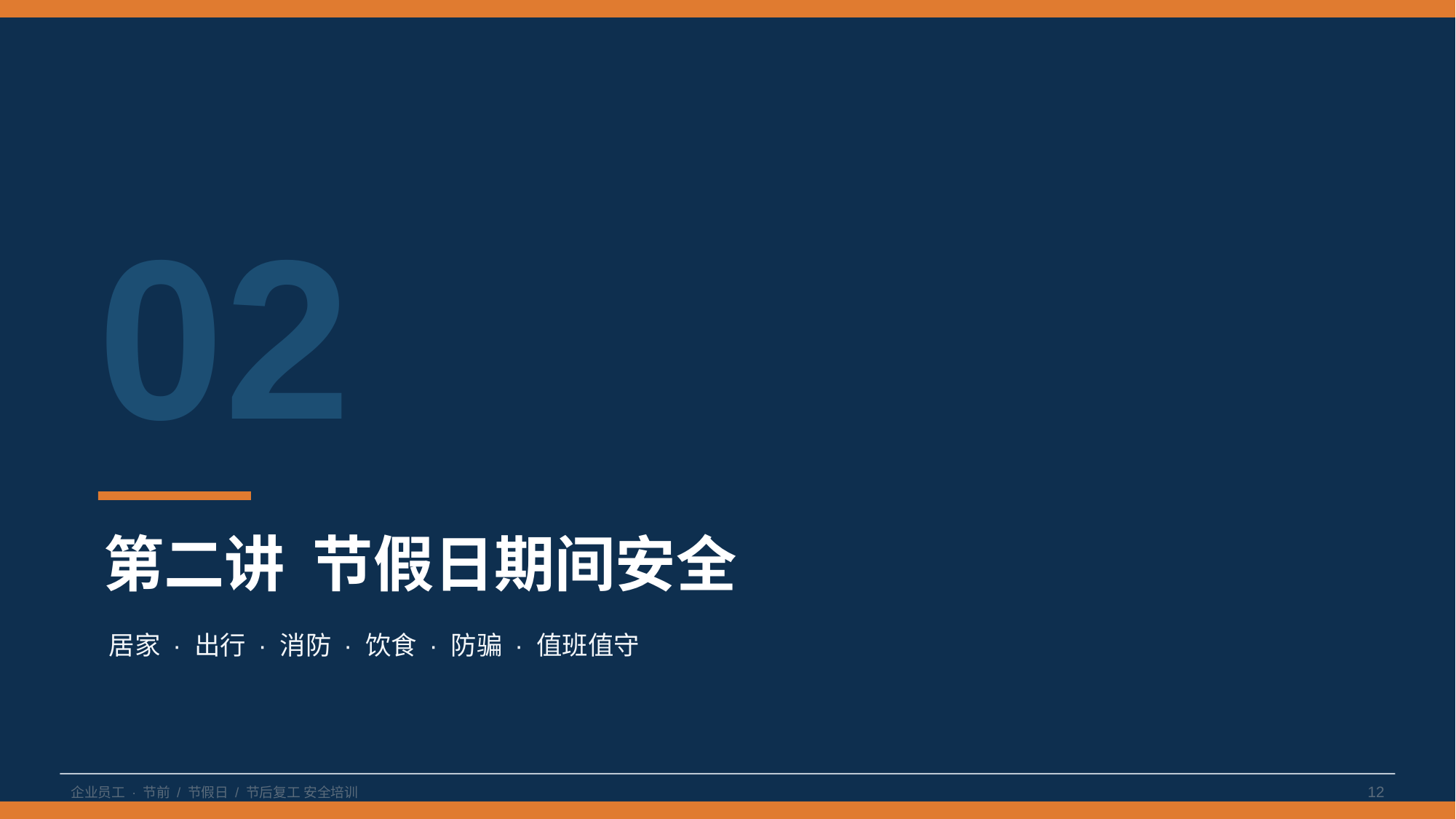

02

第二讲  节假日期间安全
居家 · 出行 · 消防 · 饮食 · 防骗 · 值班值守

企业员工 · 节前 / 节假日 / 节后复工 安全培训
12